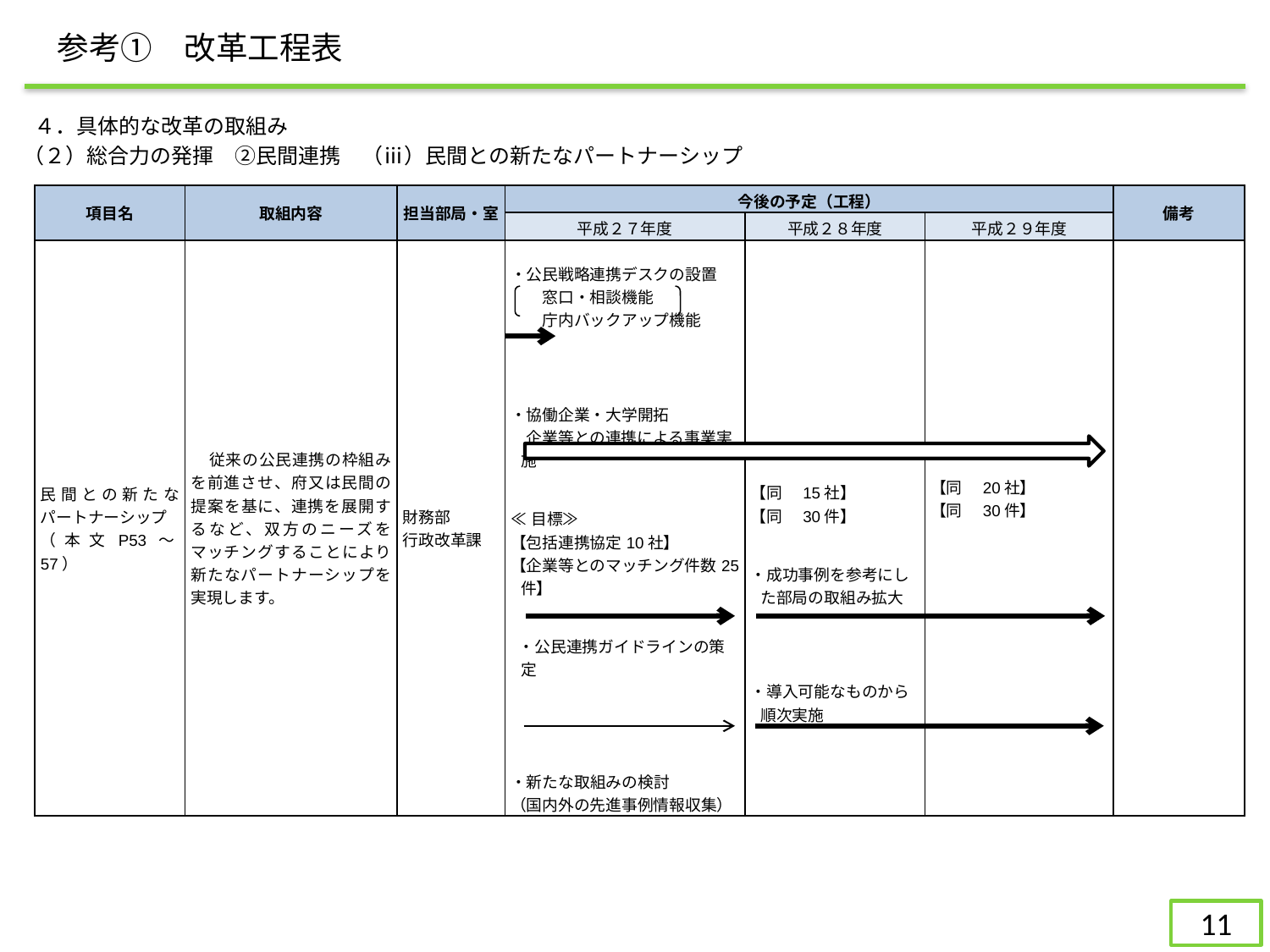

参考①　改革工程表
４．具体的な改革の取組み
（２）総合力の発揮　②民間連携　（ⅲ）民間との新たなパートナーシップ
| 項目名 | 取組内容 | 担当部局・室 | 今後の予定（工程） |  |  | 備考 |
| --- | --- | --- | --- | --- | --- | --- |
|  |  |  | 平成２７年度 | 平成２８年度 | 平成２９年度 |  |
| 民間との新たなパートナーシップ （本文P53～57） | 従来の公民連携の枠組みを前進させ、府又は民間の提案を基に、連携を展開するなど、双方のニーズをマッチングすることにより新たなパートナーシップを実現します。 | 財務部 行政改革課 | ・公民戦略連携デスクの設置 　　窓口・相談機能 　　庁内バックアップ機能       ・協働企業・大学開拓 　企業等との連携による事業実施   ≪目標≫ 【包括連携協定10社】 【企業等とのマッチング件数25件】    ・公民連携ガイドラインの策定   ・新たな取組みの検討 （国内外の先進事例情報収集） | 【同　15社】 【同　30件】     ・成功事例を参考にした部局の取組み拡大     ・導入可能なものから順次実施 | 【同　20社】 【同　30件】 |  |

11